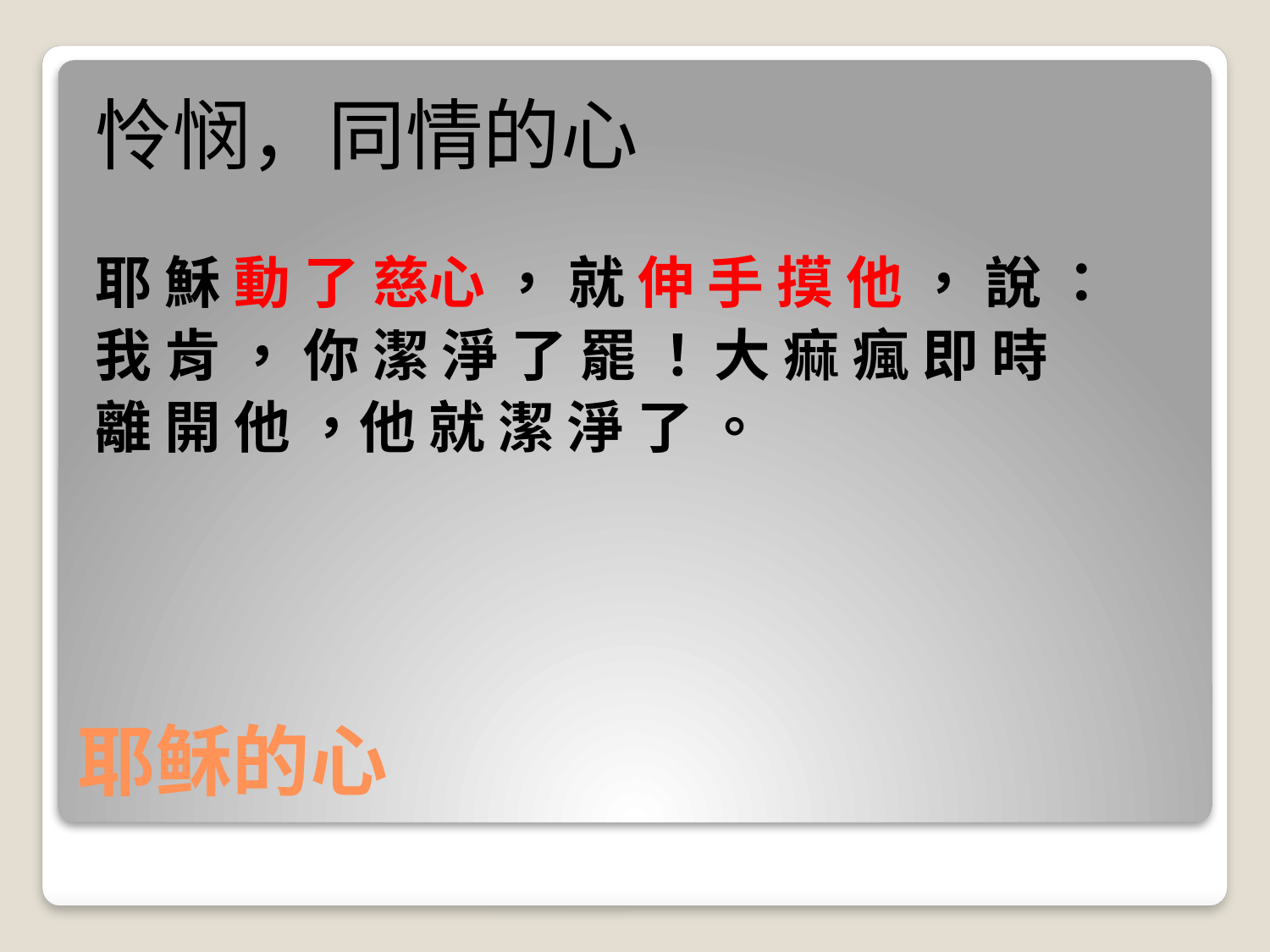

怜悯，同情的心

耶 穌 動 了 慈心 ， 就 伸 手 摸 他 ， 說 ：
我 肯 ， 你 潔 淨 了 罷 ！ 大 痲 瘋 即 時
離 開 他 ，他 就 潔 淨 了 。

# 耶稣的心